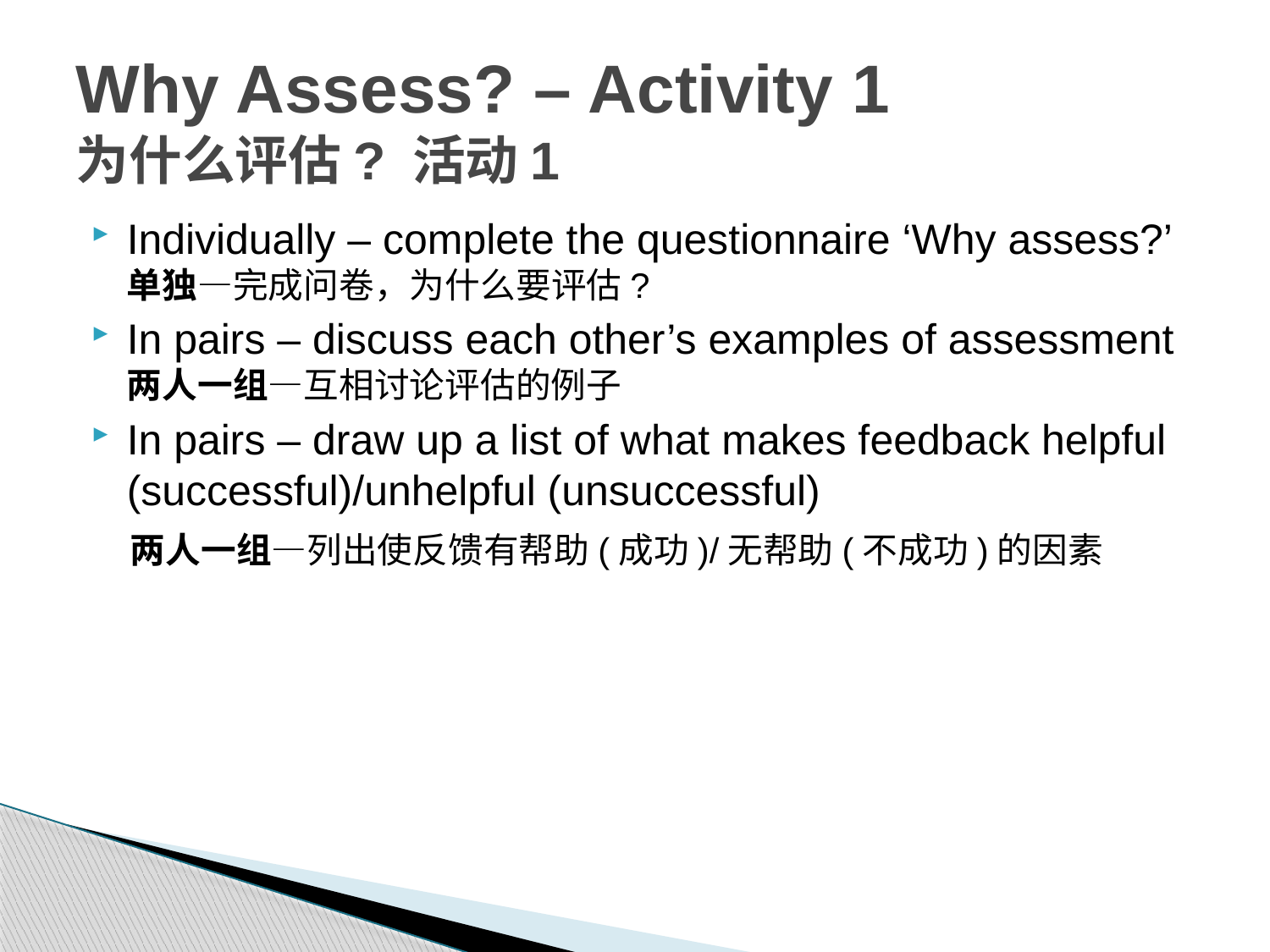

# Why Assess? – Activity 1 为什么评估? 活动1
Individually – complete the questionnaire ‘Why assess?’ 单独—完成问卷，为什么要评估?
In pairs – discuss each other’s examples of assessment 两人一组—互相讨论评估的例子
In pairs – draw up a list of what makes feedback helpful (successful)/unhelpful (unsuccessful)
   两人一组—列出使反馈有帮助(成功)/无帮助(不成功)的因素